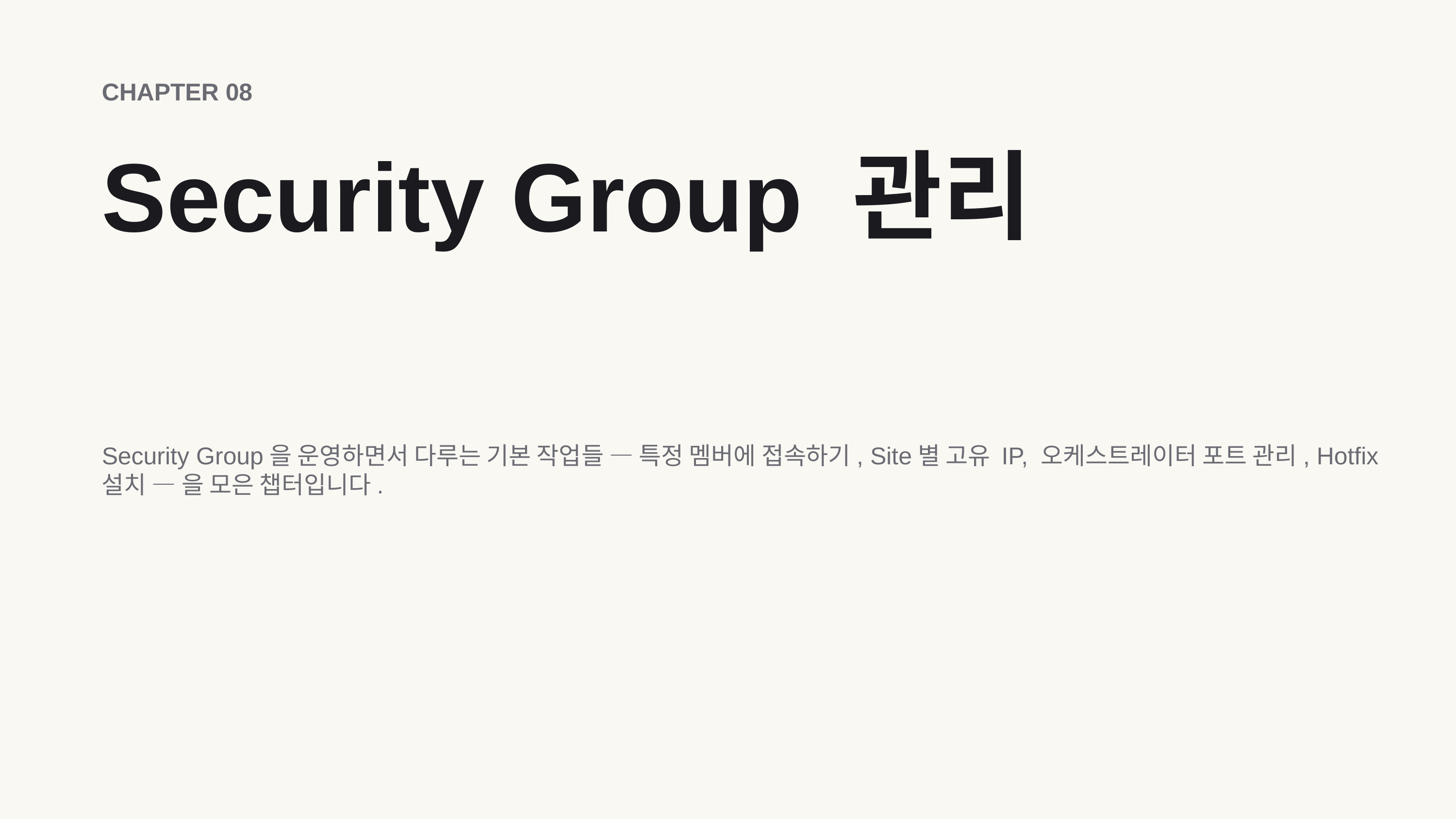

CHAPTER 08
Security Group 관리
Security Group을 운영하면서 다루는 기본 작업들 — 특정 멤버에 접속하기, Site별 고유 IP, 오케스트레이터 포트 관리, Hotfix 설치 — 을 모은 챕터입니다.